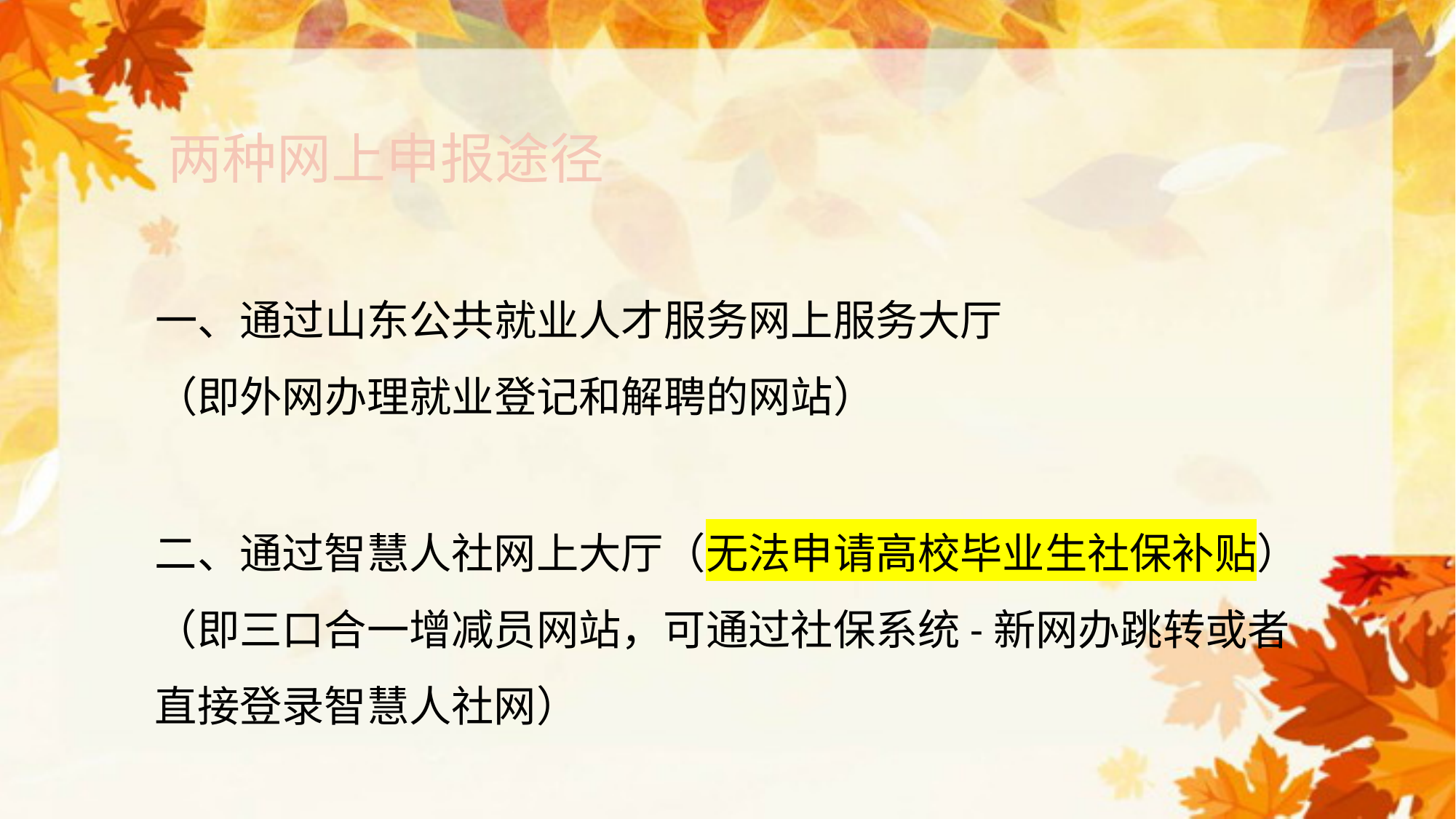

两种网上申报途径
一、通过山东公共就业人才服务网上服务大厅
（即外网办理就业登记和解聘的网站）
二、通过智慧人社网上大厅（无法申请高校毕业生社保补贴）
（即三口合一增减员网站，可通过社保系统-新网办跳转或者直接登录智慧人社网）